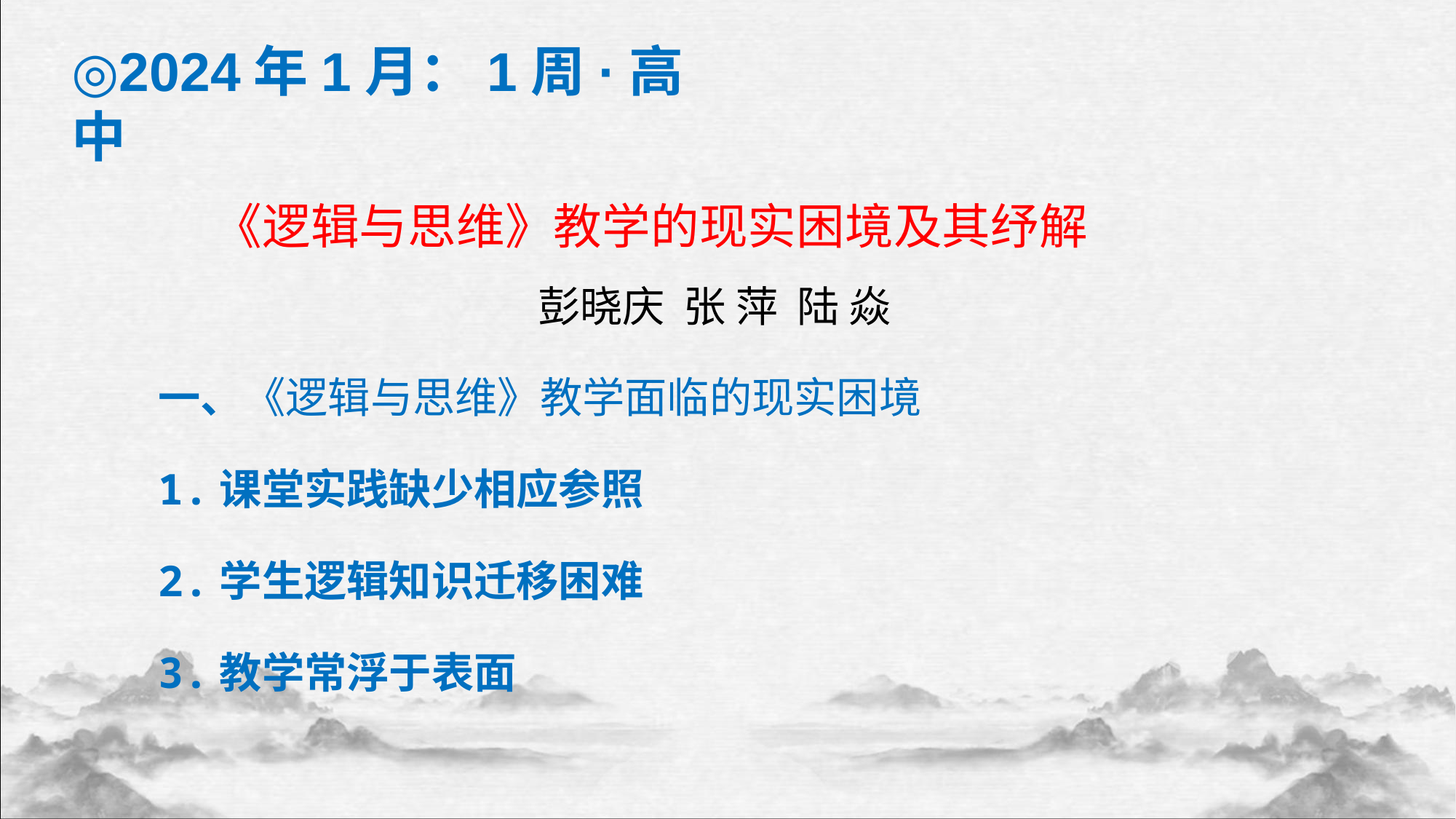

◎2024年1月：1周·高中
    《逻辑与思维》教学的现实困境及其纾解
彭晓庆  张 萍  陆 焱
一、《逻辑与思维》教学面临的现实困境
1.课堂实践缺少相应参照
2.学生逻辑知识迁移困难
3.教学常浮于表面